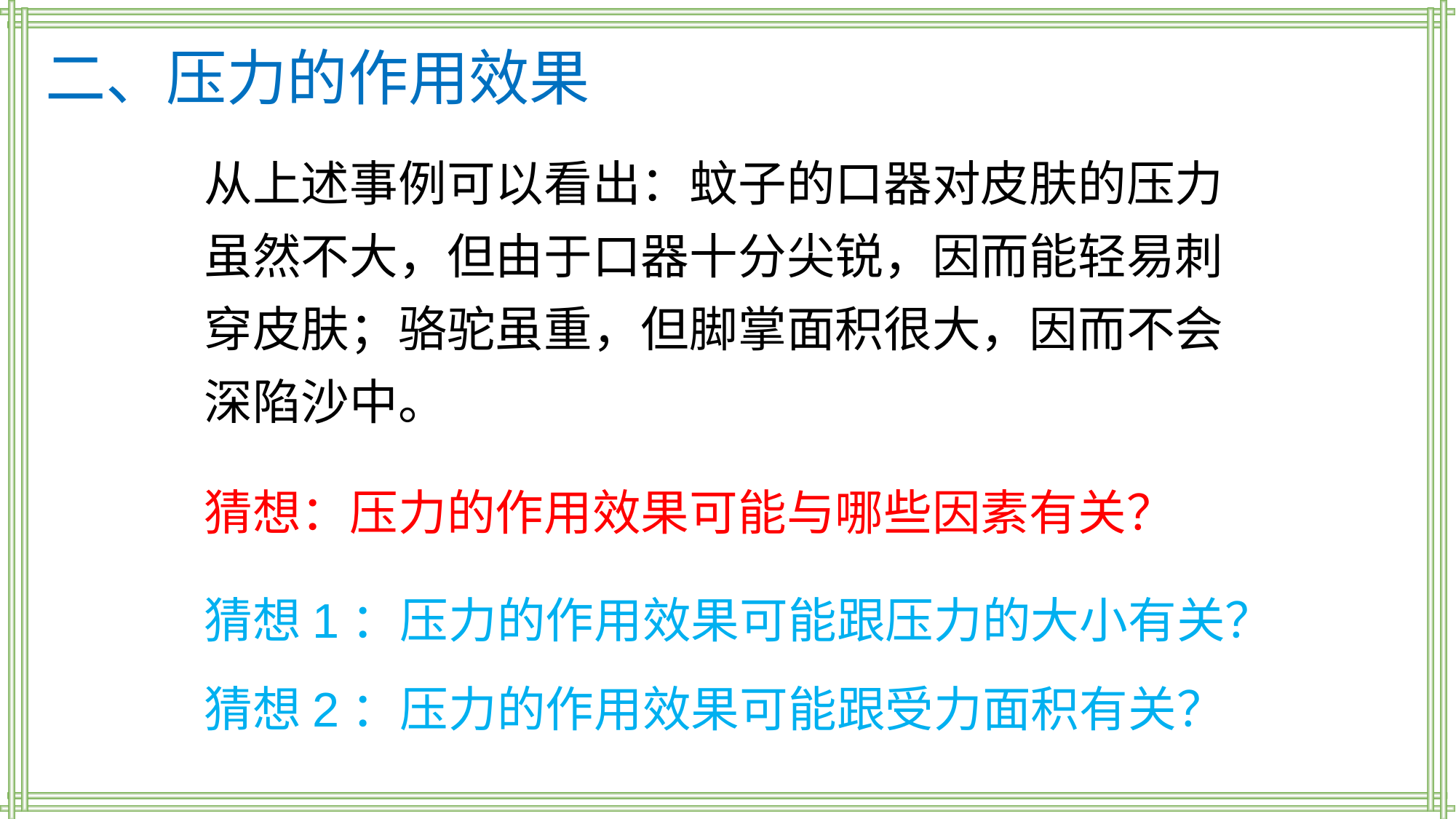

二、压力的作用效果
从上述事例可以看出：蚊子的口器对皮肤的压力虽然不大，但由于口器十分尖锐，因而能轻易刺穿皮肤；骆驼虽重，但脚掌面积很大，因而不会深陷沙中。
猜想：压力的作用效果可能与哪些因素有关？
猜想1：压力的作用效果可能跟压力的大小有关？
猜想2：压力的作用效果可能跟受力面积有关？